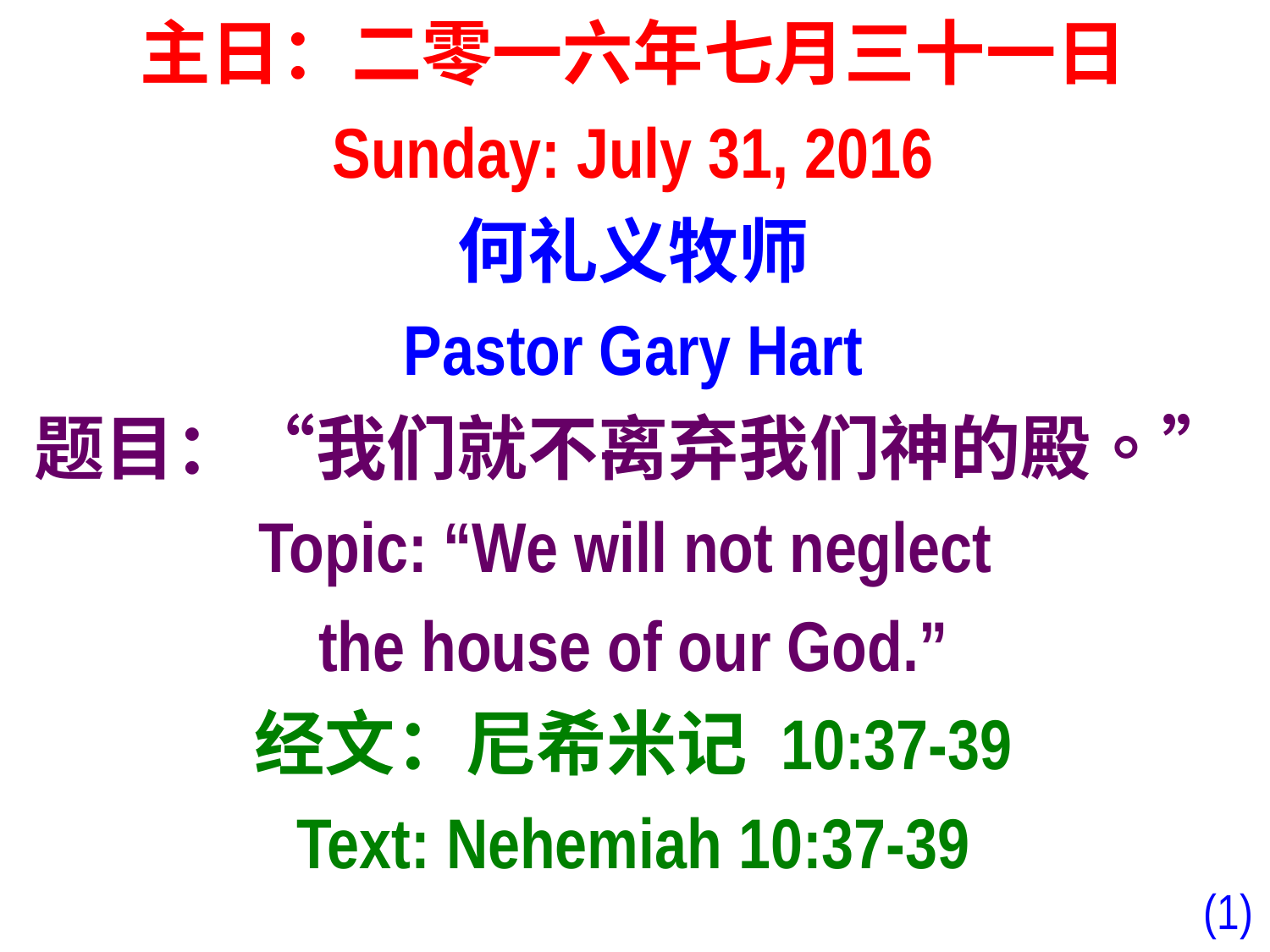

主日：二零一六年七月三十一日
Sunday: July 31, 2016
何礼义牧师
Pastor Gary Hart
题目：“我们就不离弃我们神的殿。”
Topic: “We will not neglect
the house of our God.”
经文：尼希米记 10:37-39
Text: Nehemiah 10:37-39
(1)